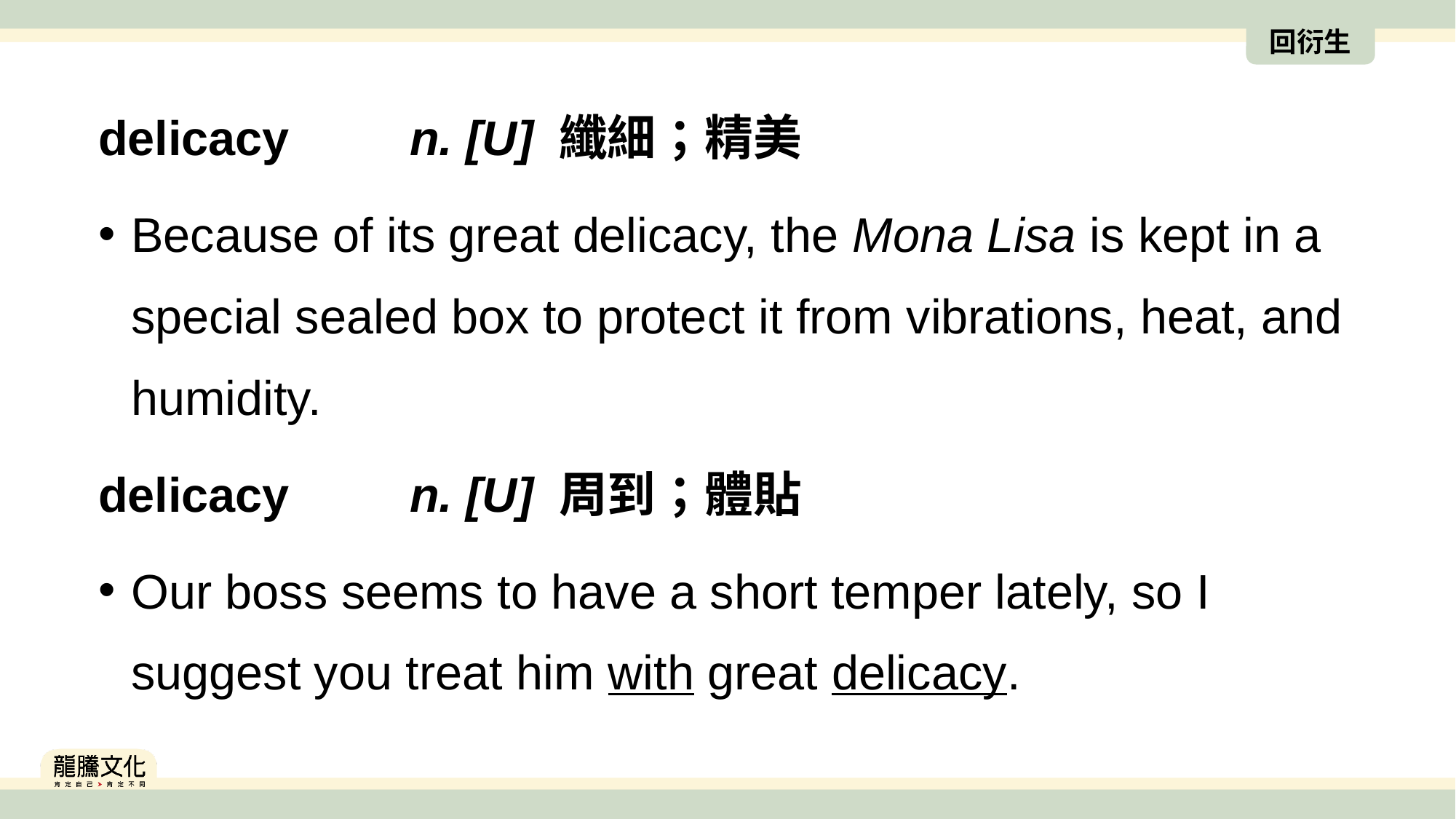

回衍生
delicacy　　n. [U] 纖細；精美
Because of its great delicacy, the Mona Lisa is kept in a special sealed box to protect it from vibrations, heat, and humidity.
delicacy　　n. [U] 周到；體貼
Our boss seems to have a short temper lately, so I suggest you treat him with great delicacy.